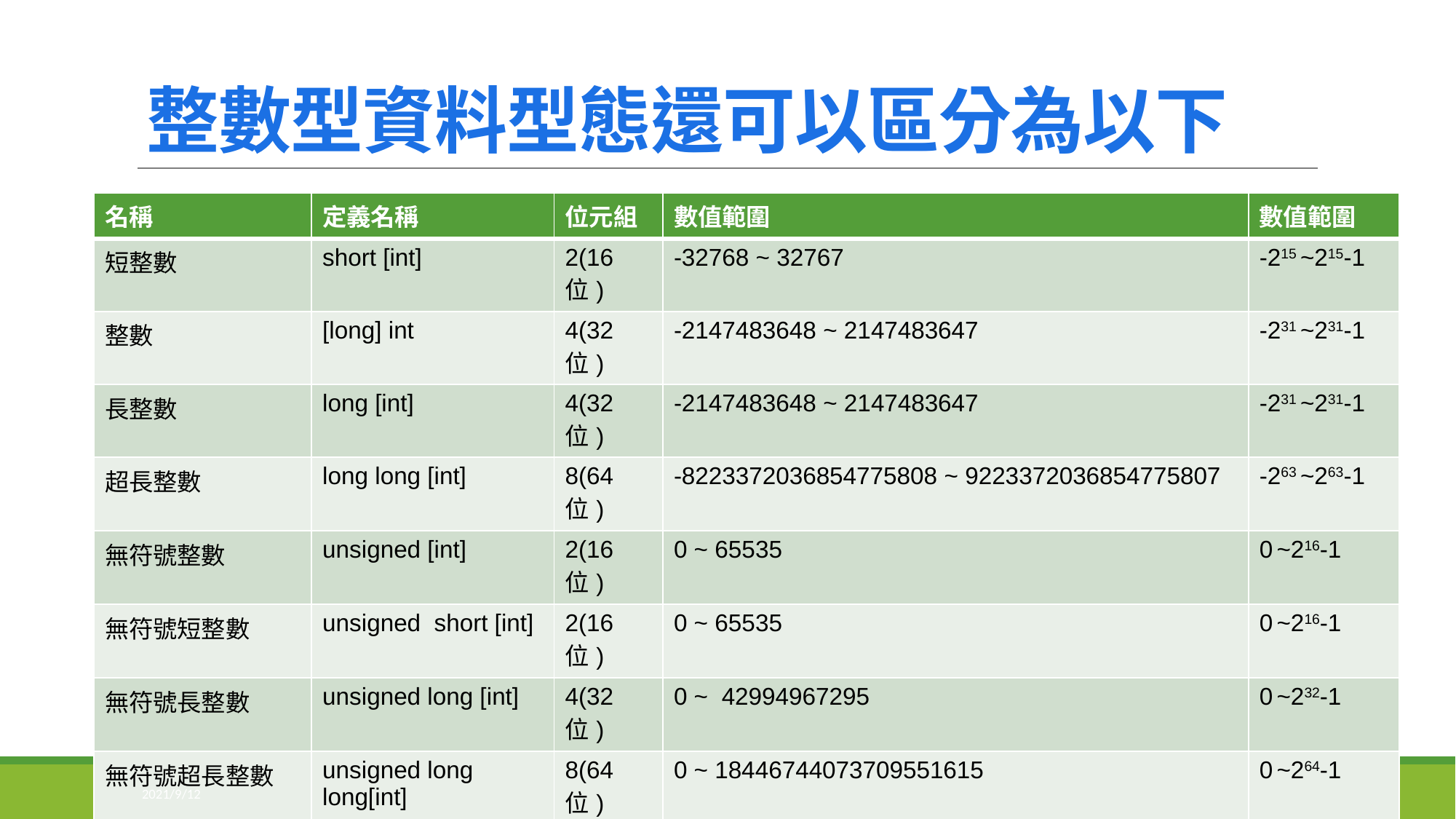

# 整數型資料型態還可以區分為以下
| 名稱 | 定義名稱 | 位元組 | 數值範圍 | 數值範圍 |
| --- | --- | --- | --- | --- |
| 短整數 | short [int] | 2(16位) | -32768 ~ 32767 | -215 ~215-1 |
| 整數 | [long] int | 4(32位) | -2147483648 ~ 2147483647 | -231 ~231-1 |
| 長整數 | long [int] | 4(32位) | -2147483648 ~ 2147483647 | -231 ~231-1 |
| 超長整數 | long long [int] | 8(64位) | -8223372036854775808 ~ 9223372036854775807 | -263 ~263-1 |
| 無符號整數 | unsigned [int] | 2(16位) | 0 ~ 65535 | 0 ~216-1 |
| 無符號短整數 | unsigned short [int] | 2(16位) | 0 ~ 65535 | 0 ~216-1 |
| 無符號長整數 | unsigned long [int] | 4(32位) | 0 ~ 42994967295 | 0 ~232-1 |
| 無符號超長整數 | unsigned long long[int] | 8(64位) | 0 ~ 18446744073709551615 | 0 ~264-1 |
2021/9/12
11